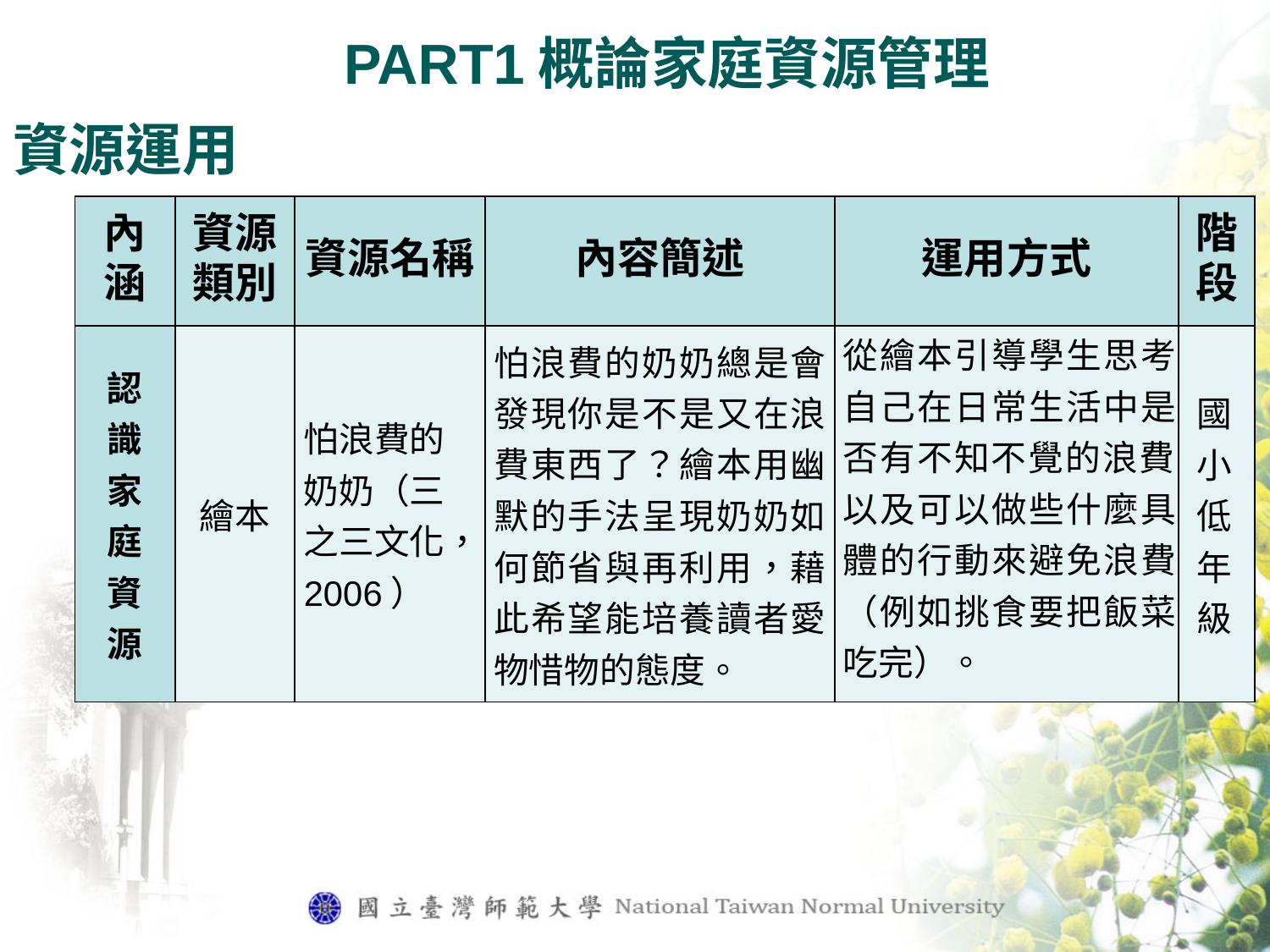

PART1概論家庭資源管理
資源運用
| 內涵 | 資源類別 | 資源名稱 | 內容簡述 | 運用方式 | 階段 |
| --- | --- | --- | --- | --- | --- |
| 認 識 家 庭 資 源 | 繪本 | 怕浪費的奶奶（三之三文化，2006） | 怕浪費的奶奶總是會發現你是不是又在浪費東西了？繪本用幽默的手法呈現奶奶如何節省與再利用，藉此希望能培養讀者愛物惜物的態度。 | 從繪本引導學生思考自己在日常生活中是否有不知不覺的浪費，以及可以做些什麼具體的行動來避免浪費（例如挑食要把飯菜吃完）。 | 國小低年級 |